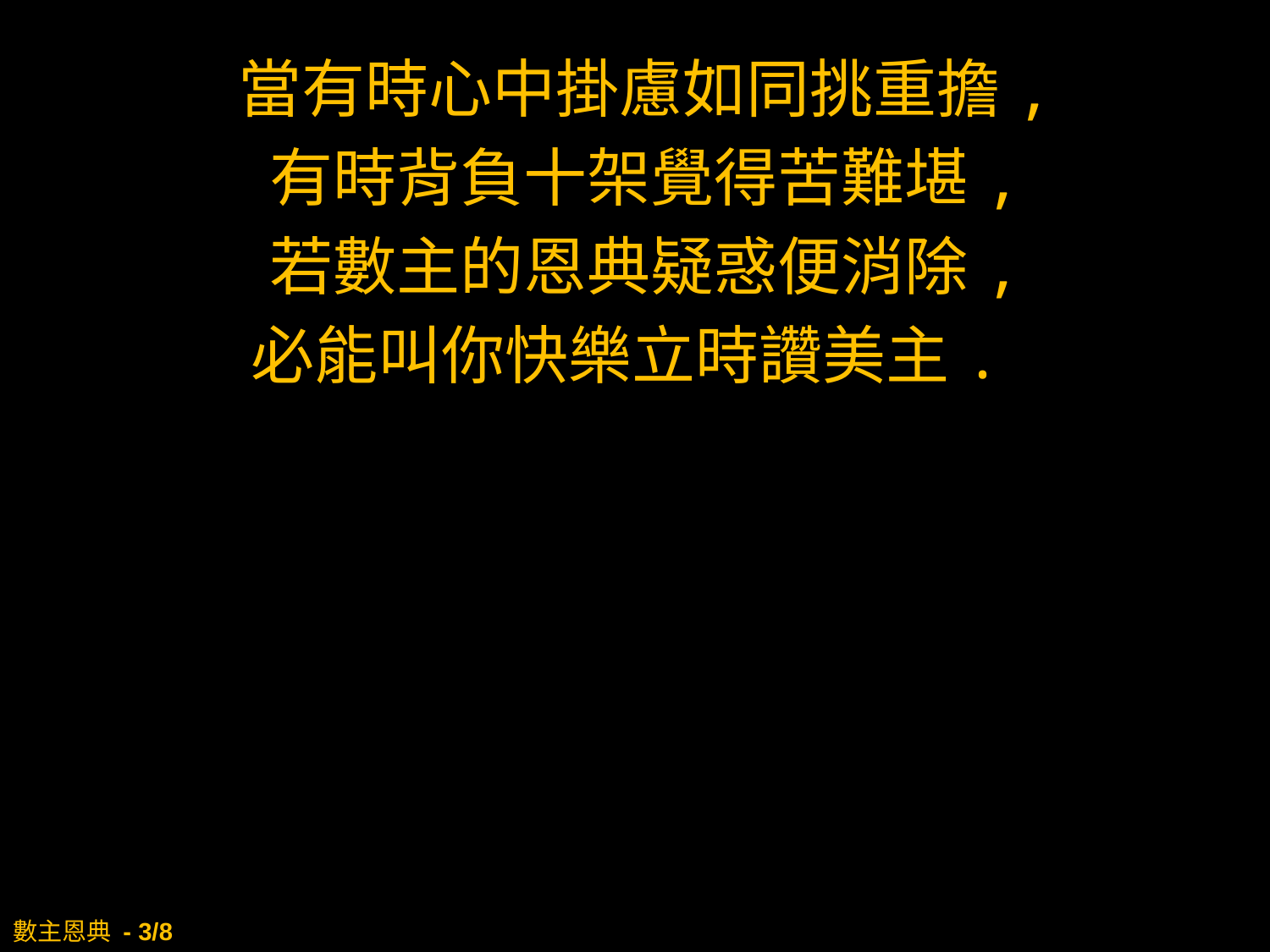

當有時心中掛慮如同挑重擔,
有時背負十架覺得苦難堪,
若數主的恩典疑惑便消除,
必能叫你快樂立時讚美主.
# 數主恩典 - 3/8